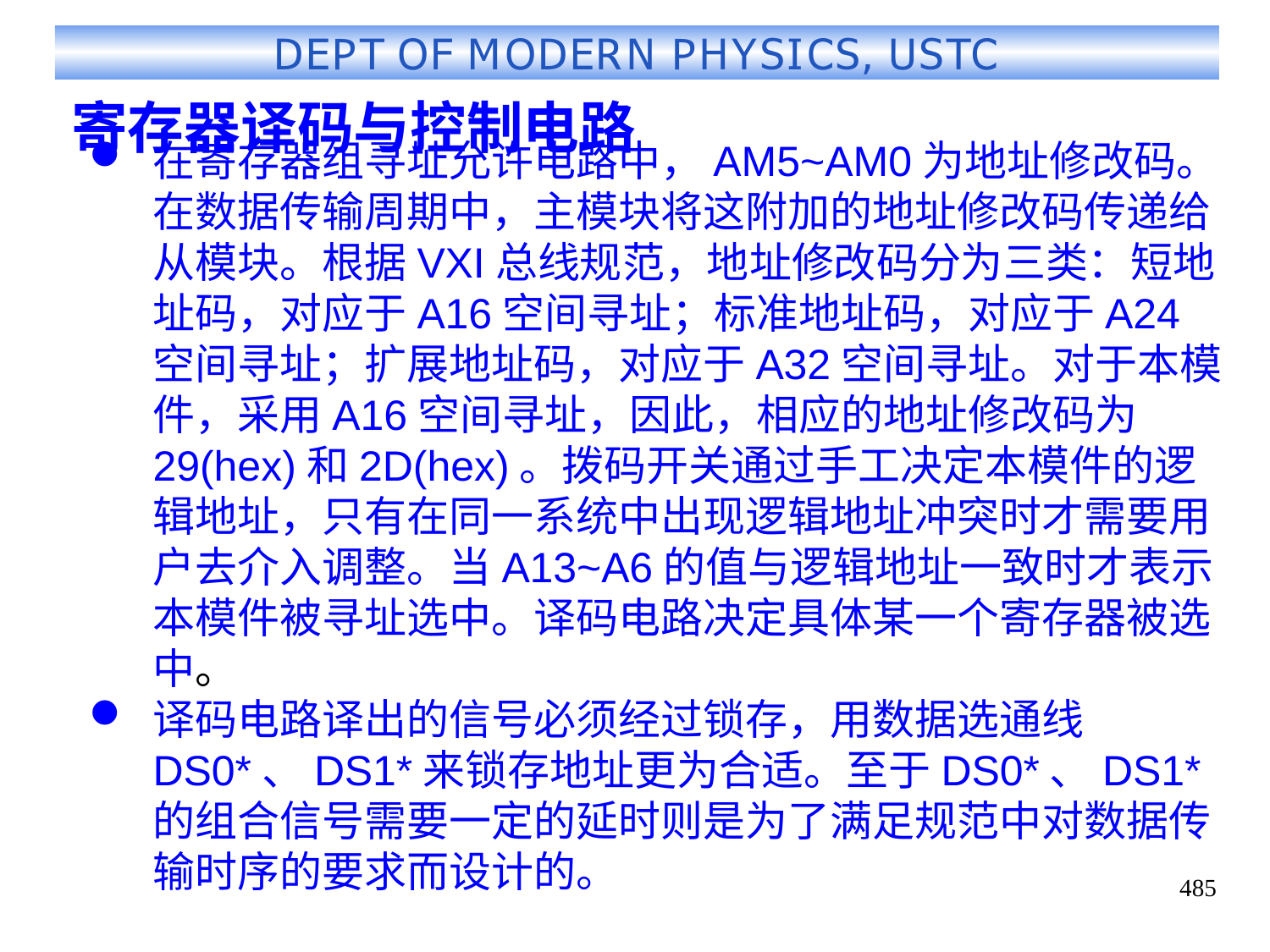

寄存器译码与控制电路
在寄存器组寻址允许电路中，AM5~AM0为地址修改码。在数据传输周期中，主模块将这附加的地址修改码传递给从模块。根据VXI总线规范，地址修改码分为三类：短地址码，对应于A16空间寻址；标准地址码，对应于A24空间寻址；扩展地址码，对应于A32空间寻址。对于本模件，采用A16空间寻址，因此，相应的地址修改码为29(hex)和2D(hex)。拨码开关通过手工决定本模件的逻辑地址，只有在同一系统中出现逻辑地址冲突时才需要用户去介入调整。当A13~A6的值与逻辑地址一致时才表示本模件被寻址选中。译码电路决定具体某一个寄存器被选中。
译码电路译出的信号必须经过锁存，用数据选通线DS0*、DS1*来锁存地址更为合适。至于DS0*、DS1*的组合信号需要一定的延时则是为了满足规范中对数据传输时序的要求而设计的。
485